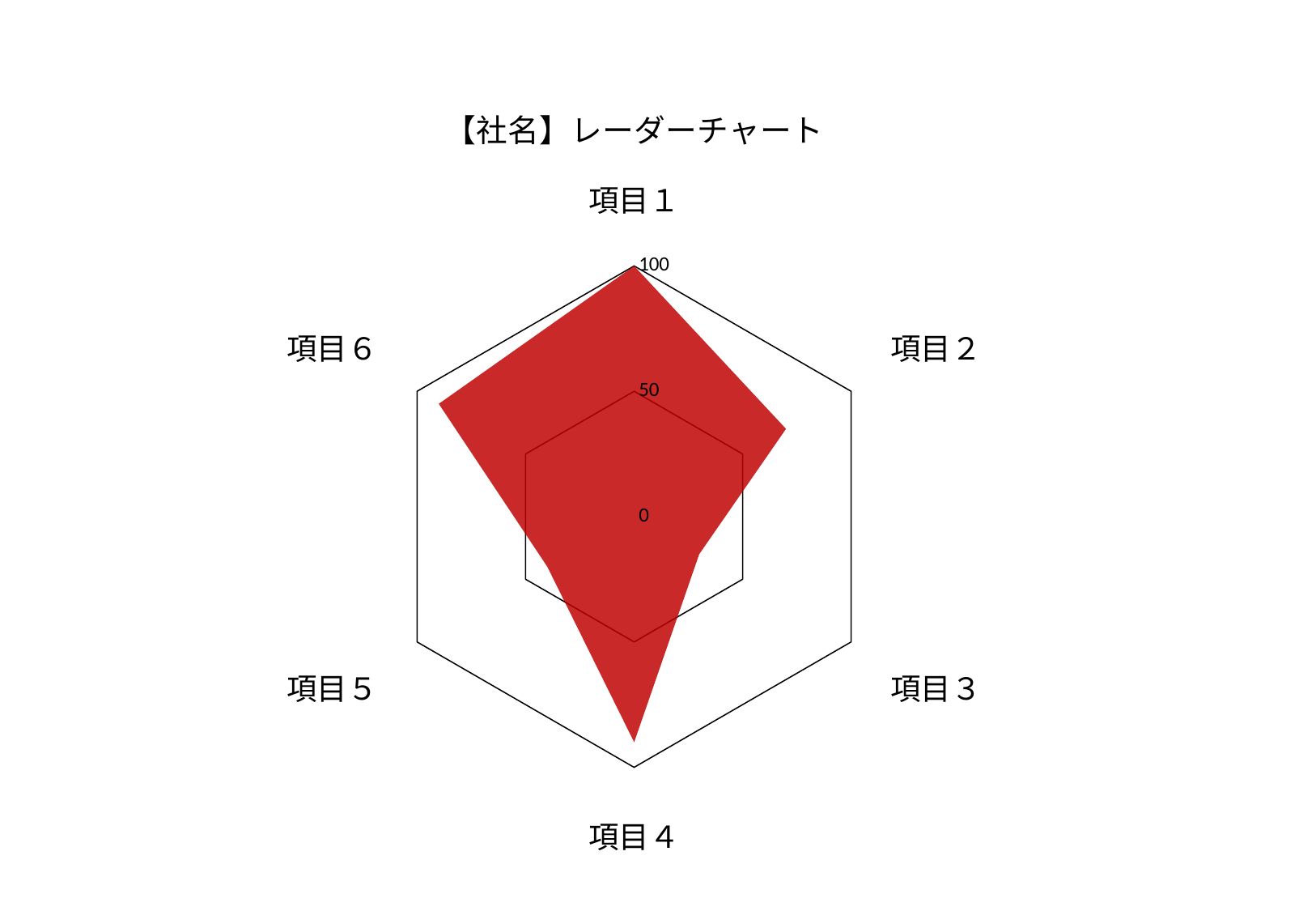

### Chart:

| Category | 【社名】レーダーチャート |
|---|---|
| 項目１ | 100.0 |
| 項目２ | 70.0 |
| 項目３ | 30.0 |
| 項目４ | 90.0 |
| 項目５ | 40.0 |
| 項目６ | 90.0 |